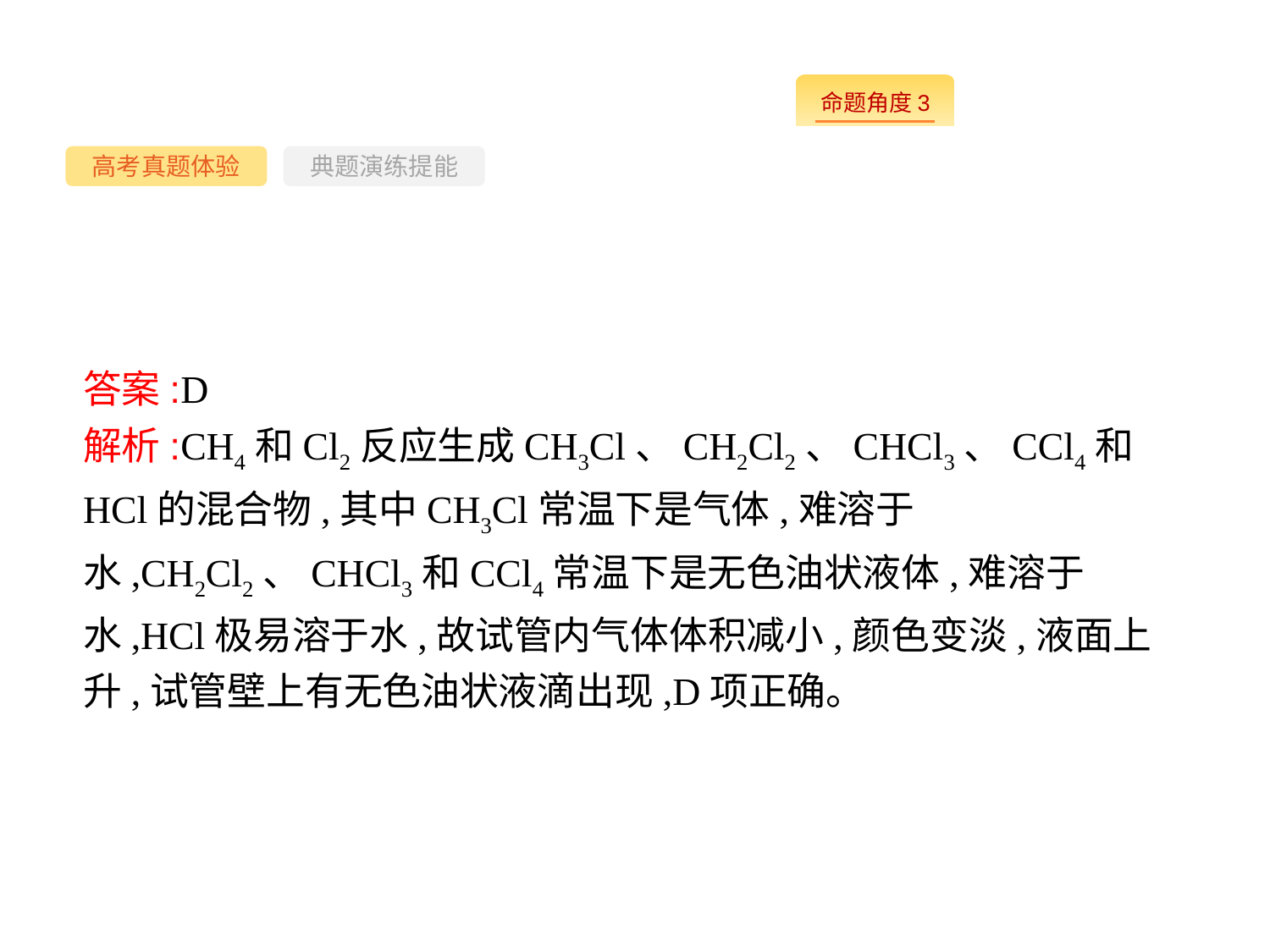

-38-
高考真题体验
典题演练提能
答案:D
解析:CH4和Cl2反应生成CH3Cl、CH2Cl2、CHCl3、CCl4和HCl的混合物,其中CH3Cl常温下是气体,难溶于水,CH2Cl2、CHCl3和CCl4常温下是无色油状液体,难溶于水,HCl极易溶于水,故试管内气体体积减小,颜色变淡,液面上升,试管壁上有无色油状液滴出现,D项正确。